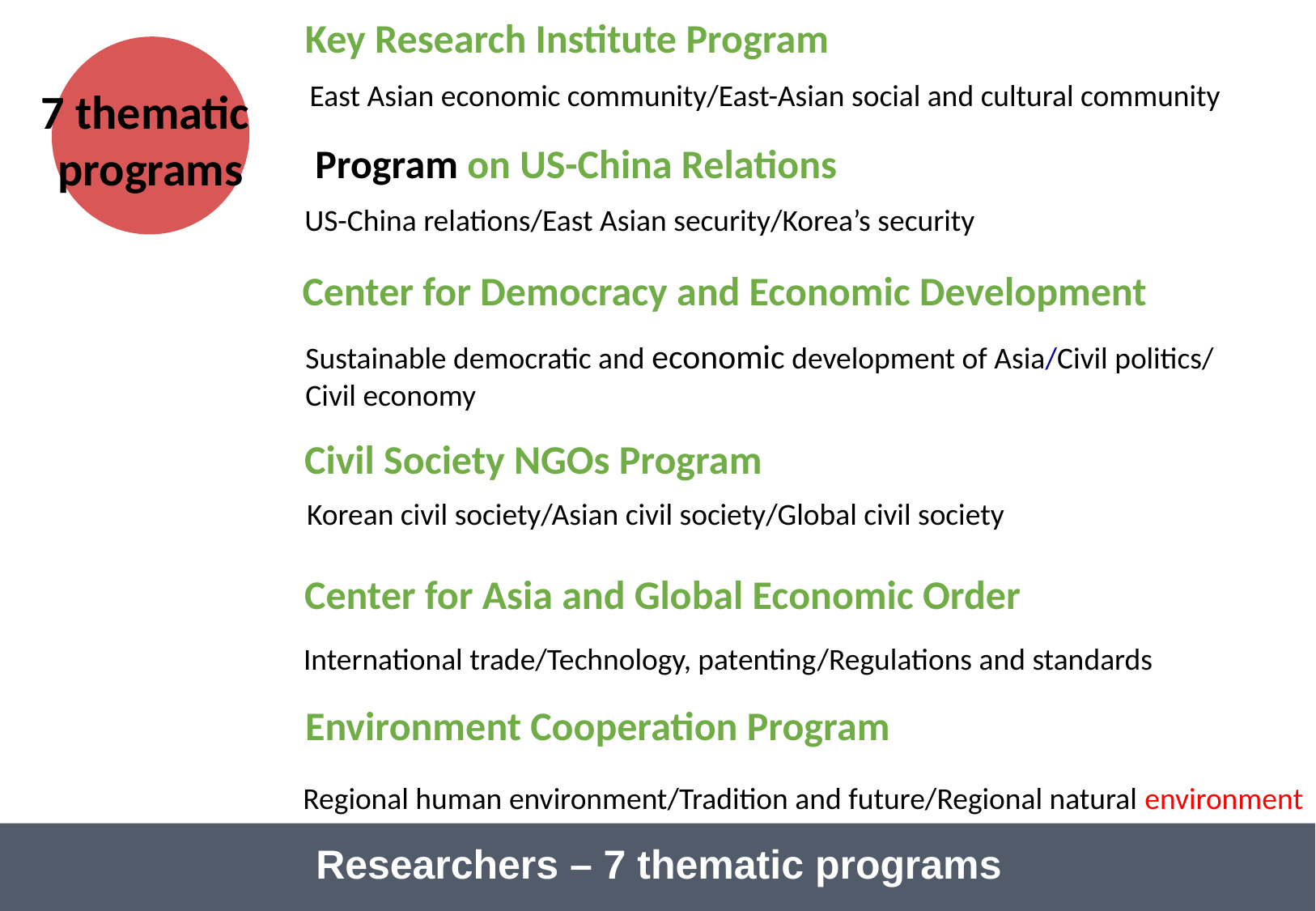

Key Research Institute Program

East Asian economic community/East-Asian social and cultural community
7 thematic
programs
Program on US-China Relations
텍스트입력
US-China relations/East Asian security/Korea’s security
Center for Democracy and Economic Development
Sustainable democratic and economic development of Asia/Civil politics/
Civil economy
Civil Society NGOs Program
Korean civil society/Asian civil society/Global civil society
텍스트입력
텍스트입력
Center for Asia and Global Economic Order
International trade/Technology, patenting/Regulations and standards
Environment Cooperation Program
Regional human environment/Tradition and future/Regional natural environment

Researchers – 7 thematic programs